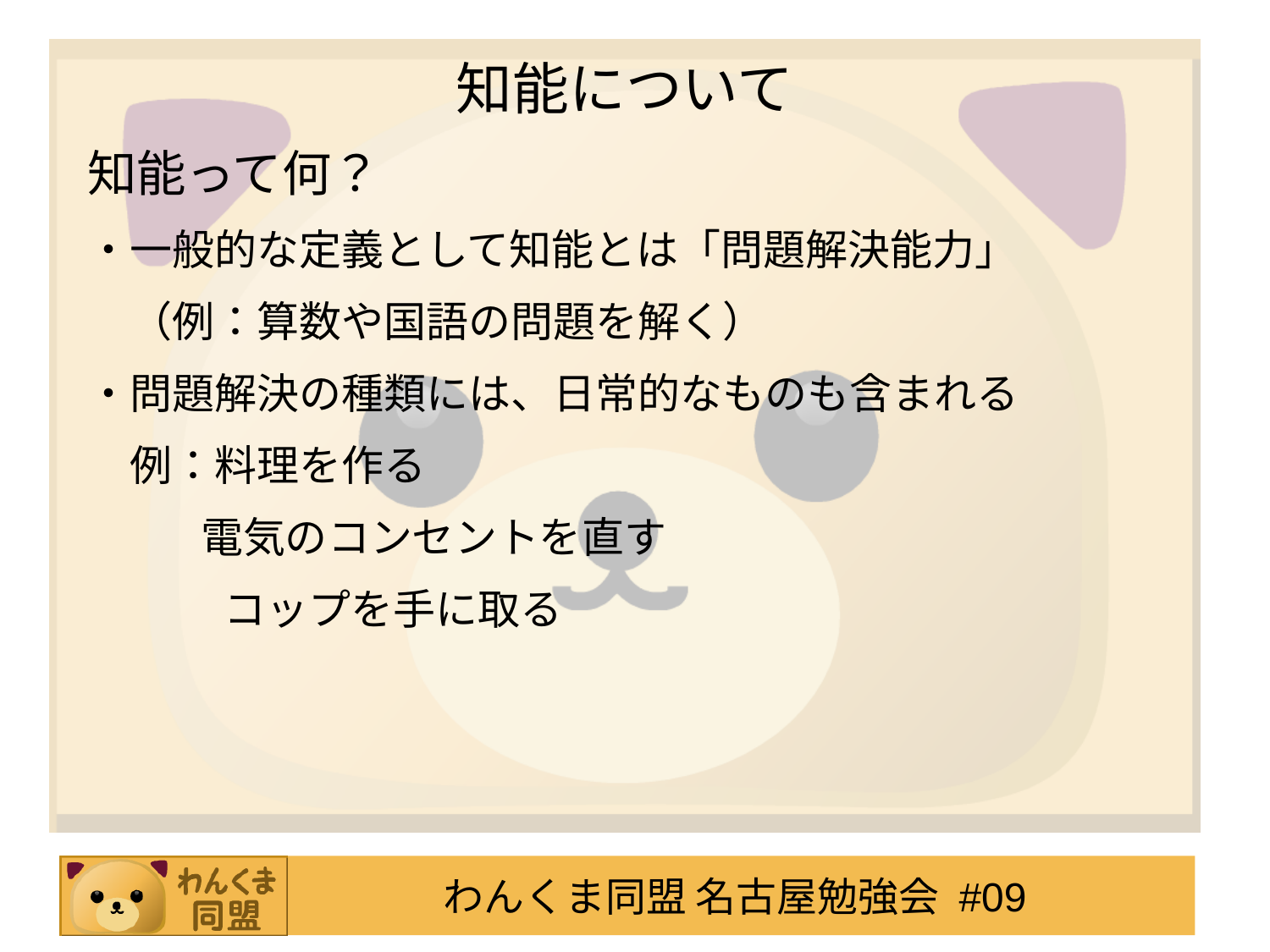

知能について
知能って何？
・一般的な定義として知能とは「問題解決能力」
　（例：算数や国語の問題を解く）
・問題解決の種類には、日常的なものも含まれる
　例：料理を作る
　　   電気のコンセントを直す
　　　 コップを手に取る